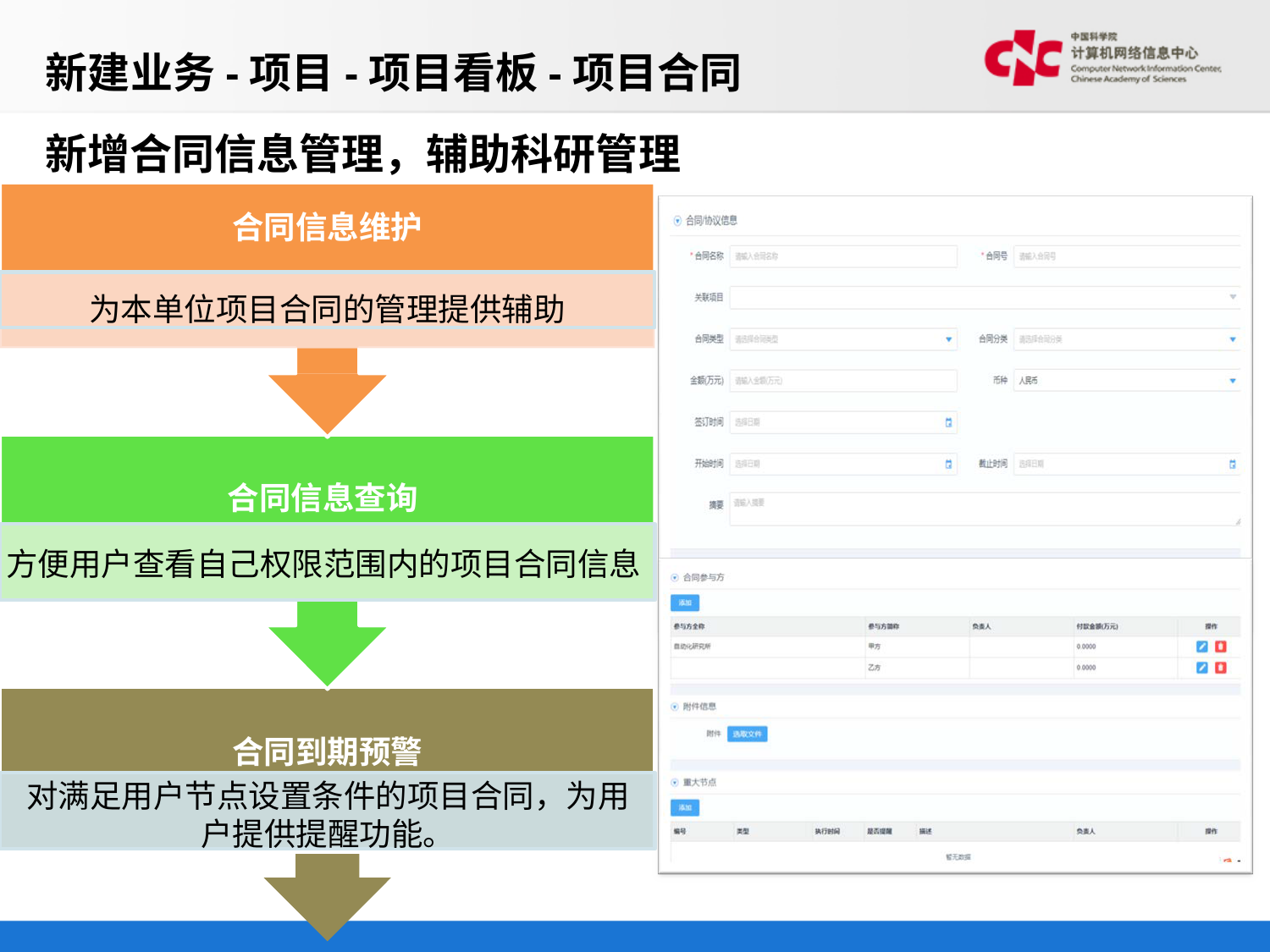

新建业务-项目-项目看板-项目合同
# 新增合同信息管理，辅助科研管理

合同信息维护

为本单位项目合同的管理提供辅助

合同信息查询
方便用户查看自己权限范围内的项目合同信息

合同到期预警
对满足用户节点设置条件的项目合同，为用 户提供提醒功能。